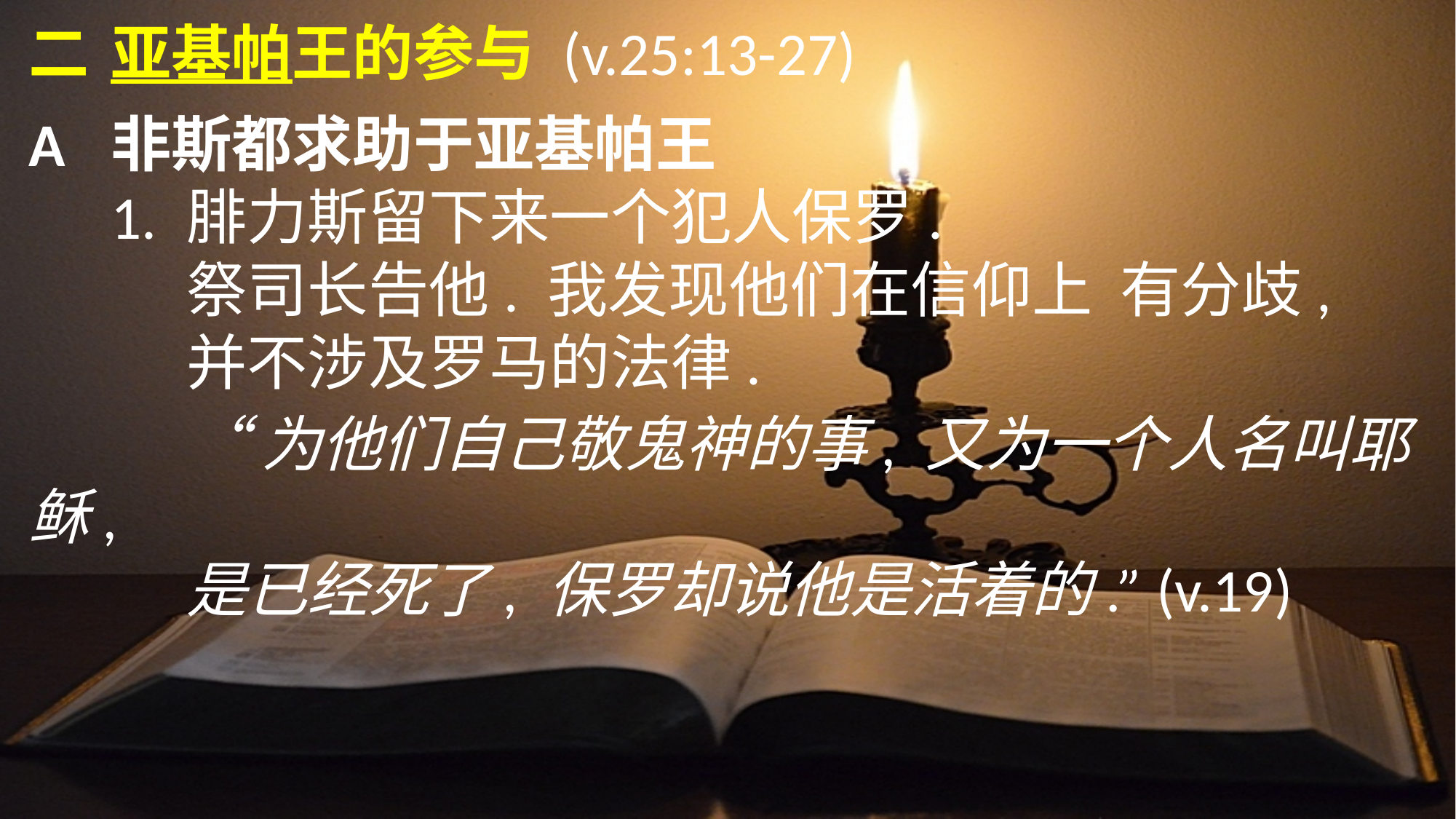

二	亚基帕王的参与 (v.25:13-27)
A	非斯都求助于亚基帕王
	1.	腓力斯留下来一个犯人保罗.
		祭司长告他. 我发现他们在信仰上	有分歧,
		并不涉及罗马的法律.
		“为他们自己敬鬼神的事, 又为一个人名叫耶稣,
		是已经死了, 保罗却说他是活着的.” (v.19)